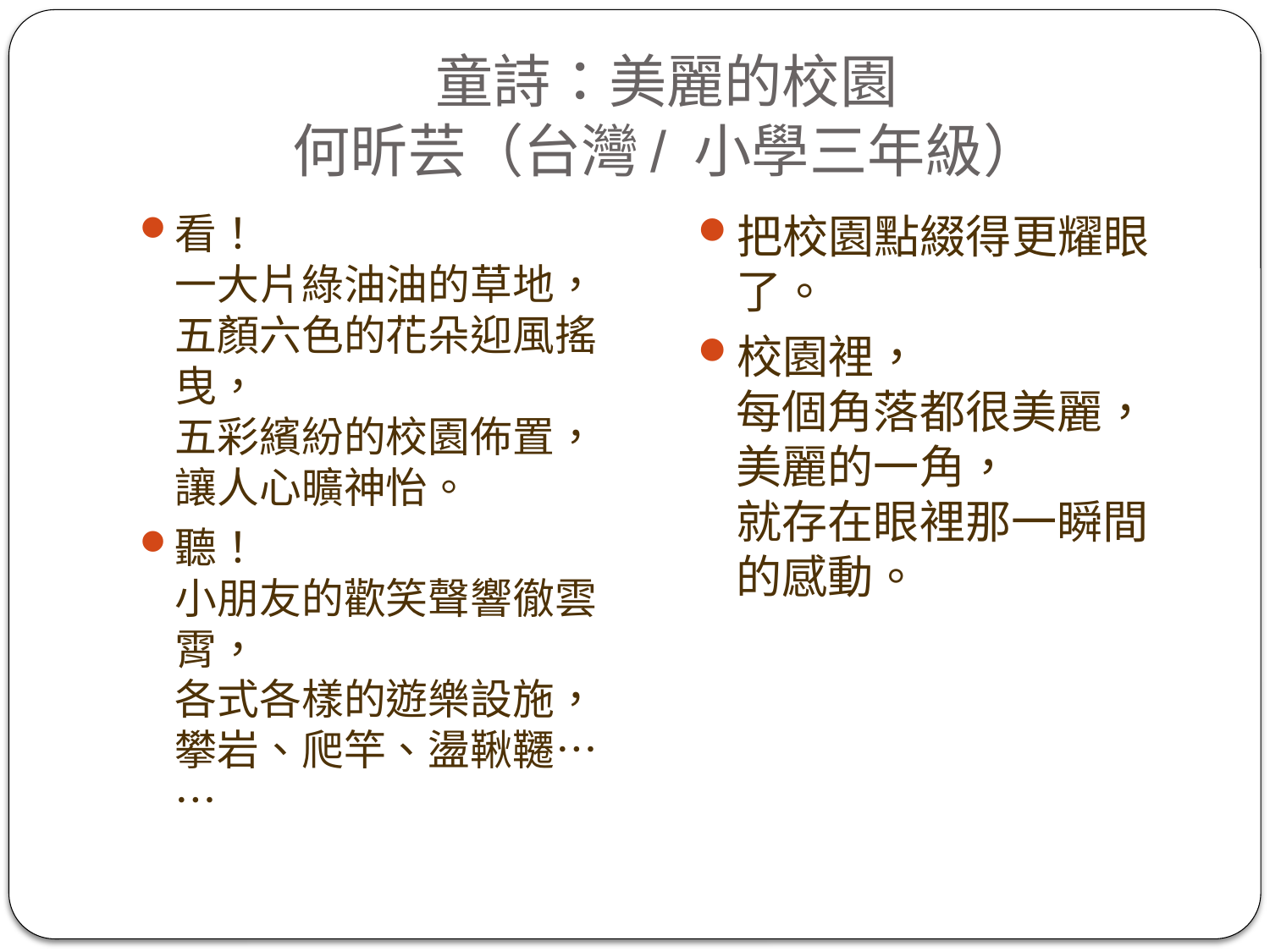

# 童詩：美麗的校園 何昕芸（台灣/ 小學三年級）
看！
一大片綠油油的草地，
五顏六色的花朵迎風搖曳，
五彩繽紛的校園佈置，
讓人心曠神怡。
聽！
小朋友的歡笑聲響徹雲霄，
各式各樣的遊樂設施，
攀岩、爬竿、盪鞦韆……
把校園點綴得更耀眼了。
校園裡，
每個角落都很美麗，
美麗的一角，
就存在眼裡那一瞬間的感動。